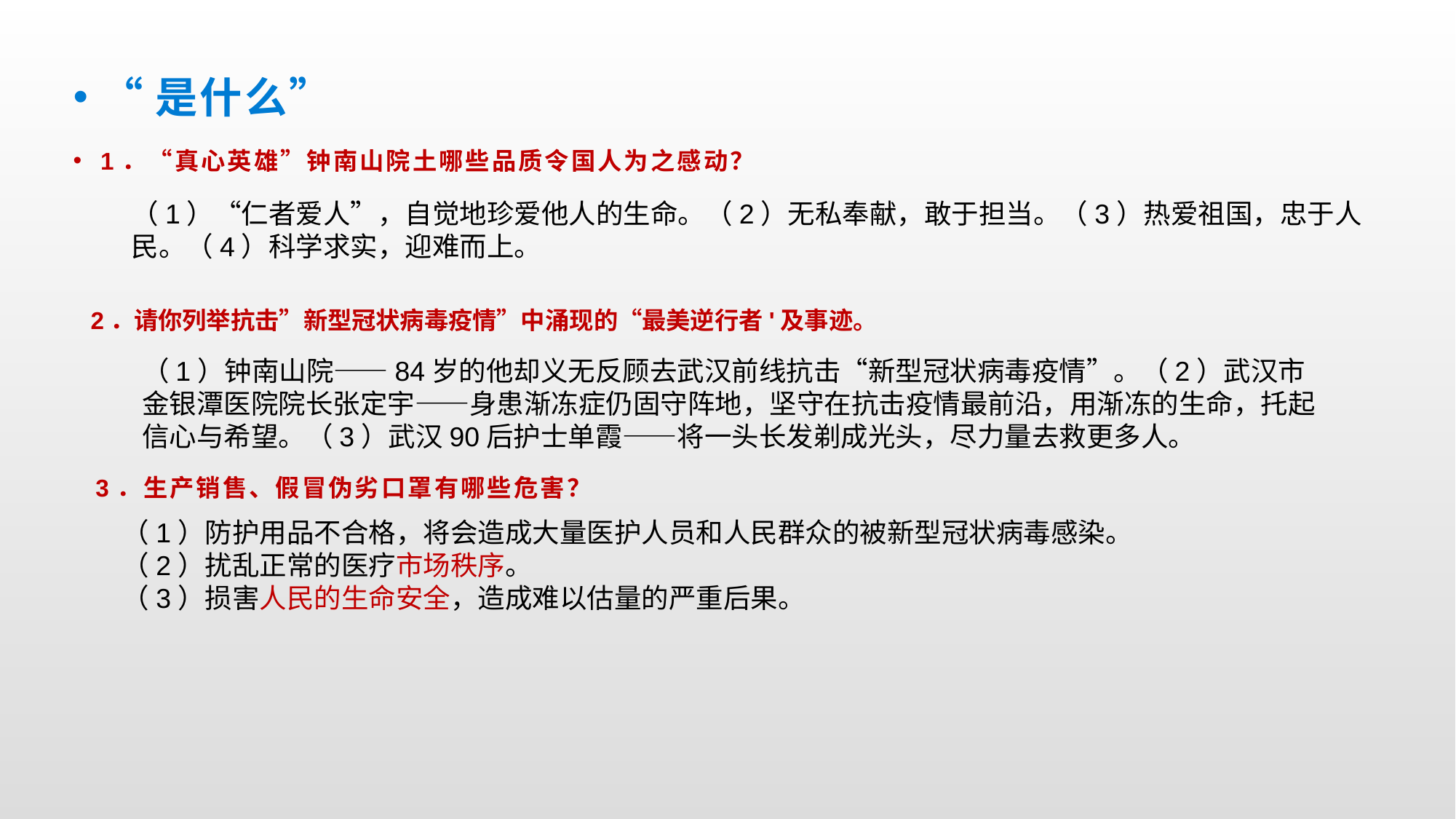

“是什么”
1．“真心英雄”钟南山院土哪些品质令国人为之感动？
（1）“仁者爱人”，自觉地珍爱他人的生命。（2）无私奉献，敢于担当。（3）热爱祖国，忠于人民。（4）科学求实，迎难而上。
2．请你列举抗击”新型冠状病毒疫情”中涌现的“最美逆行者'及事迹。
（1）钟南山院——84岁的他却义无反顾去武汉前线抗击“新型冠状病毒疫情”。（2）武汉市金银潭医院院长张定宇——身患渐冻症仍固守阵地，坚守在抗击疫情最前沿，用渐冻的生命，托起信心与希望。（3）武汉90后护士单霞——将一头长发剃成光头，尽力量去救更多人。
 3．生产销售、假冒伪劣口罩有哪些危害？
（1）防护用品不合格，将会造成大量医护人员和人民群众的被新型冠状病毒感染。
（2）扰乱正常的医疗市场秩序。
（3）损害人民的生命安全，造成难以估量的严重后果。